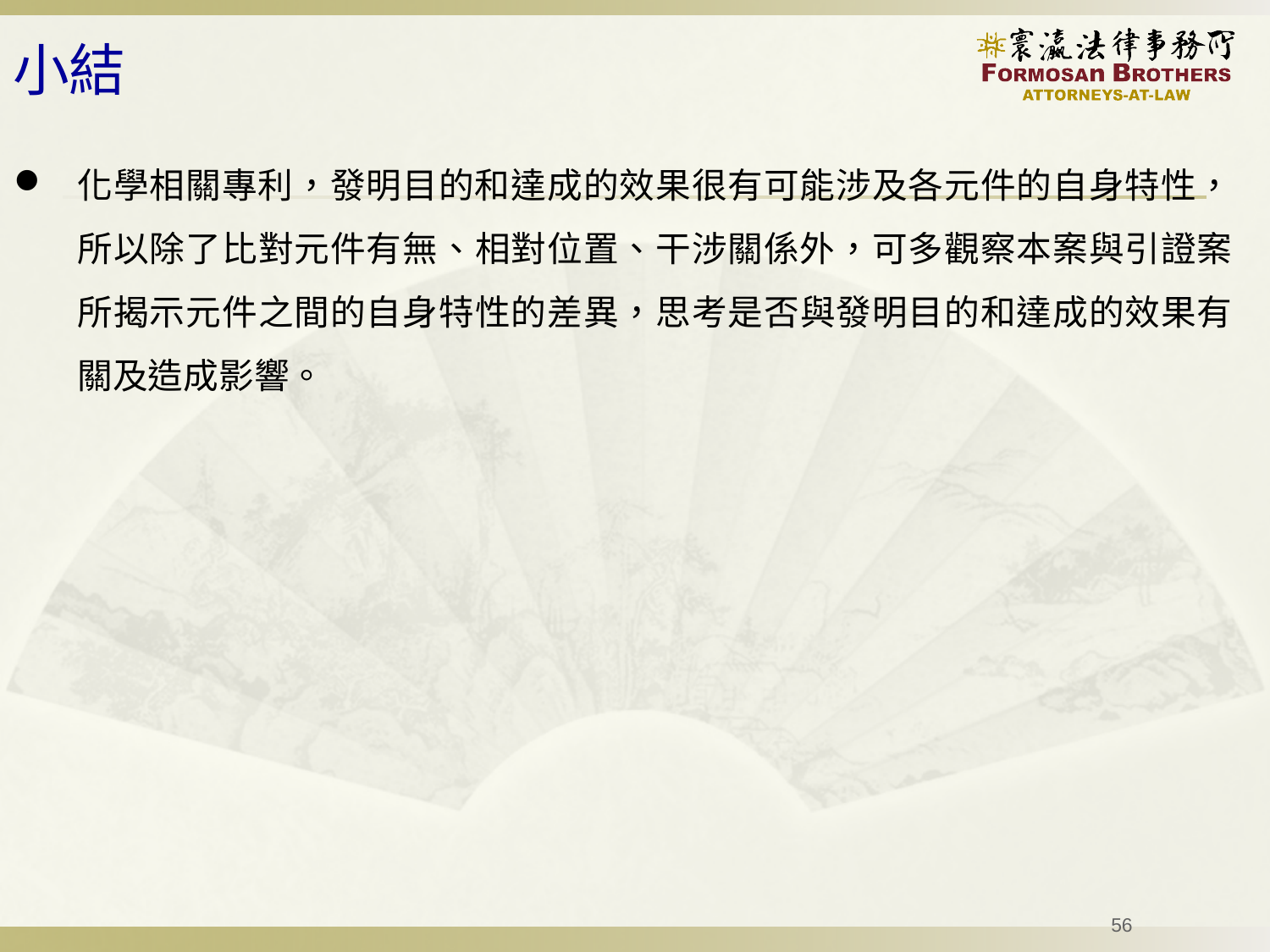

# 小結
化學相關專利，發明目的和達成的效果很有可能涉及各元件的自身特性，所以除了比對元件有無、相對位置、干涉關係外，可多觀察本案與引證案所揭示元件之間的自身特性的差異，思考是否與發明目的和達成的效果有關及造成影響。
56